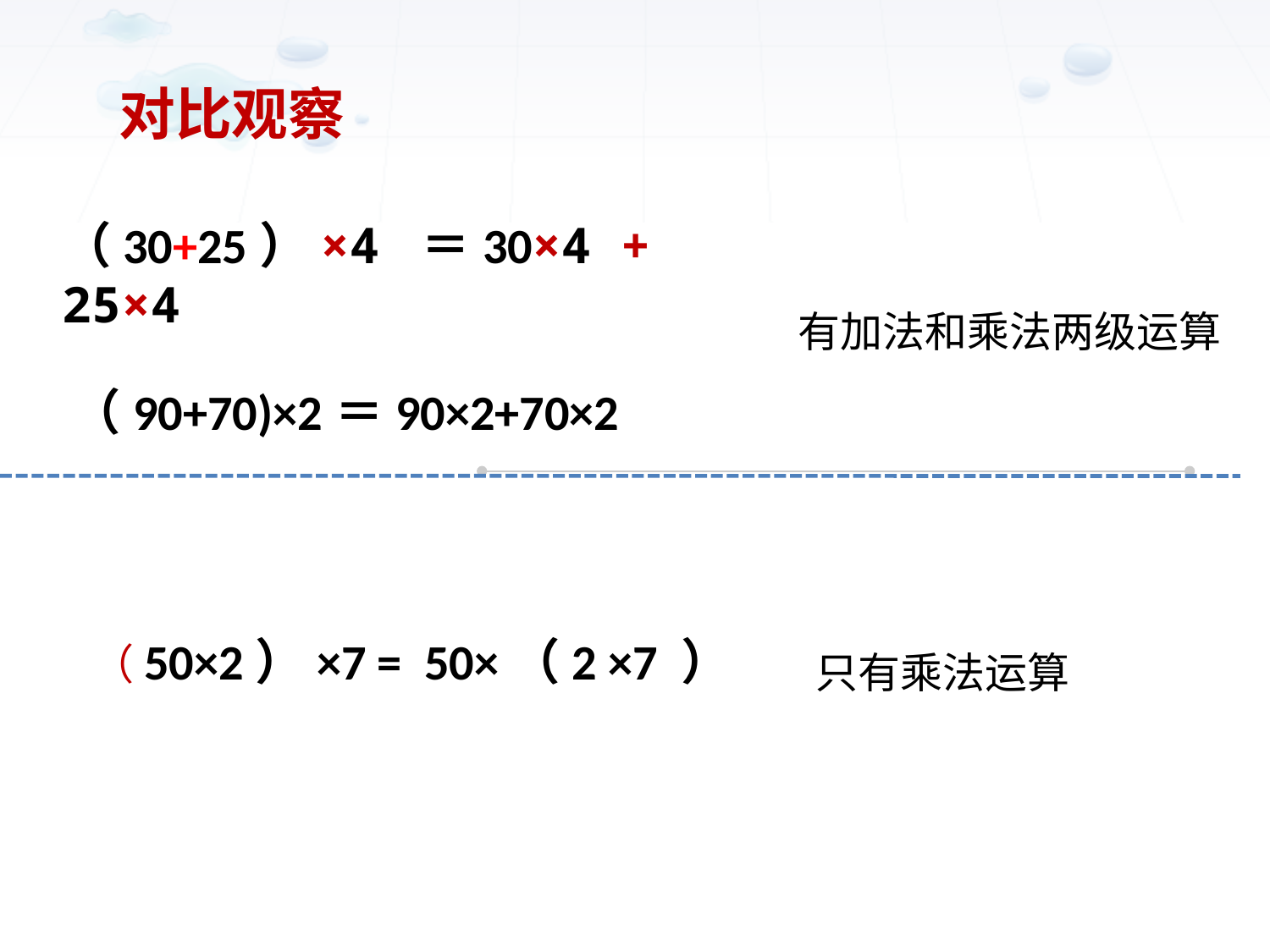

# 对比观察
（30+25）×4 ＝30×4 + 25×4
有加法和乘法两级运算
（90+70)×2＝90×2+70×2
（50×2）×7 =  50×（2 ×7 ）

只有乘法运算